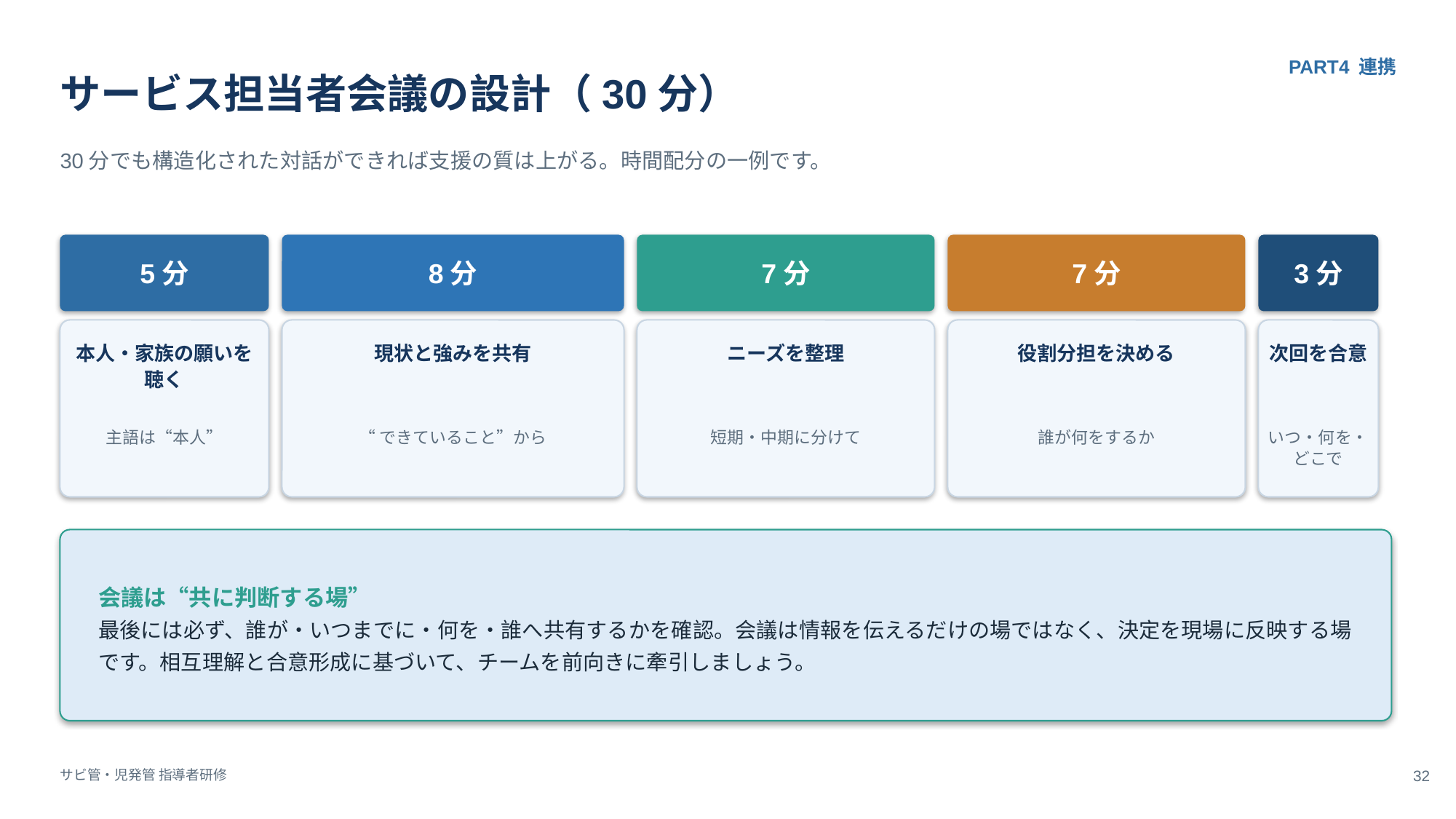

サービス担当者会議の設計（30分）
PART4 連携
30分でも構造化された対話ができれば支援の質は上がる。時間配分の一例です。

5分

8分

7分

7分

3分

本人・家族の願いを聴く
現状と強みを共有
ニーズを整理
役割分担を決める
次回を合意
主語は“本人”
“できていること”から
短期・中期に分けて
誰が何をするか
いつ・何を・どこで

会議は“共に判断する場”
最後には必ず、誰が・いつまでに・何を・誰へ共有するかを確認。会議は情報を伝えるだけの場ではなく、決定を現場に反映する場です。相互理解と合意形成に基づいて、チームを前向きに牽引しましょう。
サビ管・児発管 指導者研修
32